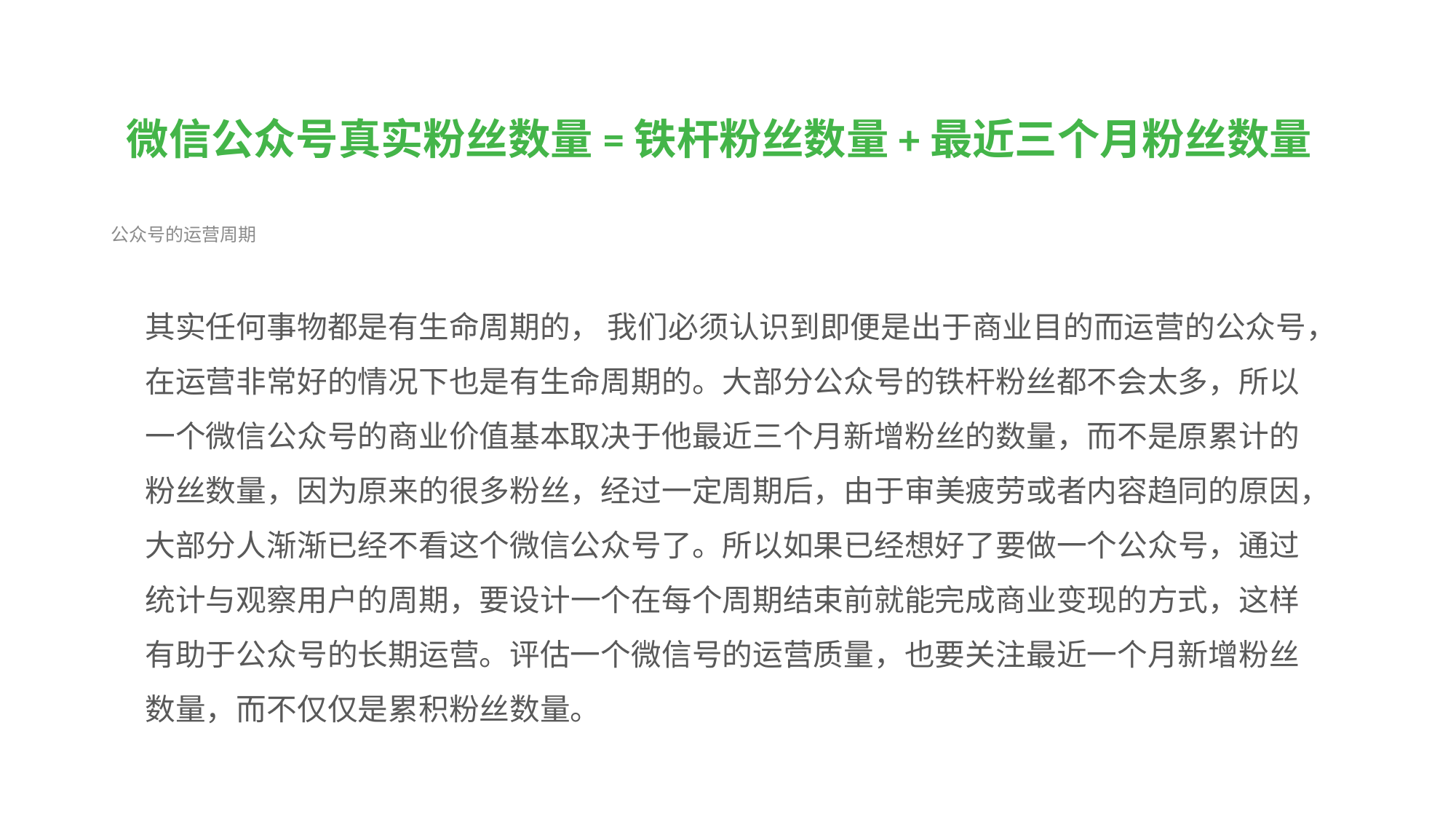

微信公众号真实粉丝数量=铁杆粉丝数量+最近三个月粉丝数量
其实任何事物都是有生命周期的， 我们必须认识到即便是出于商业目的而运营的公众号，在运营非常好的情况下也是有生命周期的。大部分公众号的铁杆粉丝都不会太多，所以一个微信公众号的商业价值基本取决于他最近三个月新增粉丝的数量，而不是原累计的粉丝数量，因为原来的很多粉丝，经过一定周期后，由于审美疲劳或者内容趋同的原因，大部分人渐渐已经不看这个微信公众号了。所以如果已经想好了要做一个公众号，通过统计与观察用户的周期，要设计一个在每个周期结束前就能完成商业变现的方式，这样有助于公众号的长期运营。评估一个微信号的运营质量，也要关注最近一个月新增粉丝数量，而不仅仅是累积粉丝数量。
公众号的运营周期